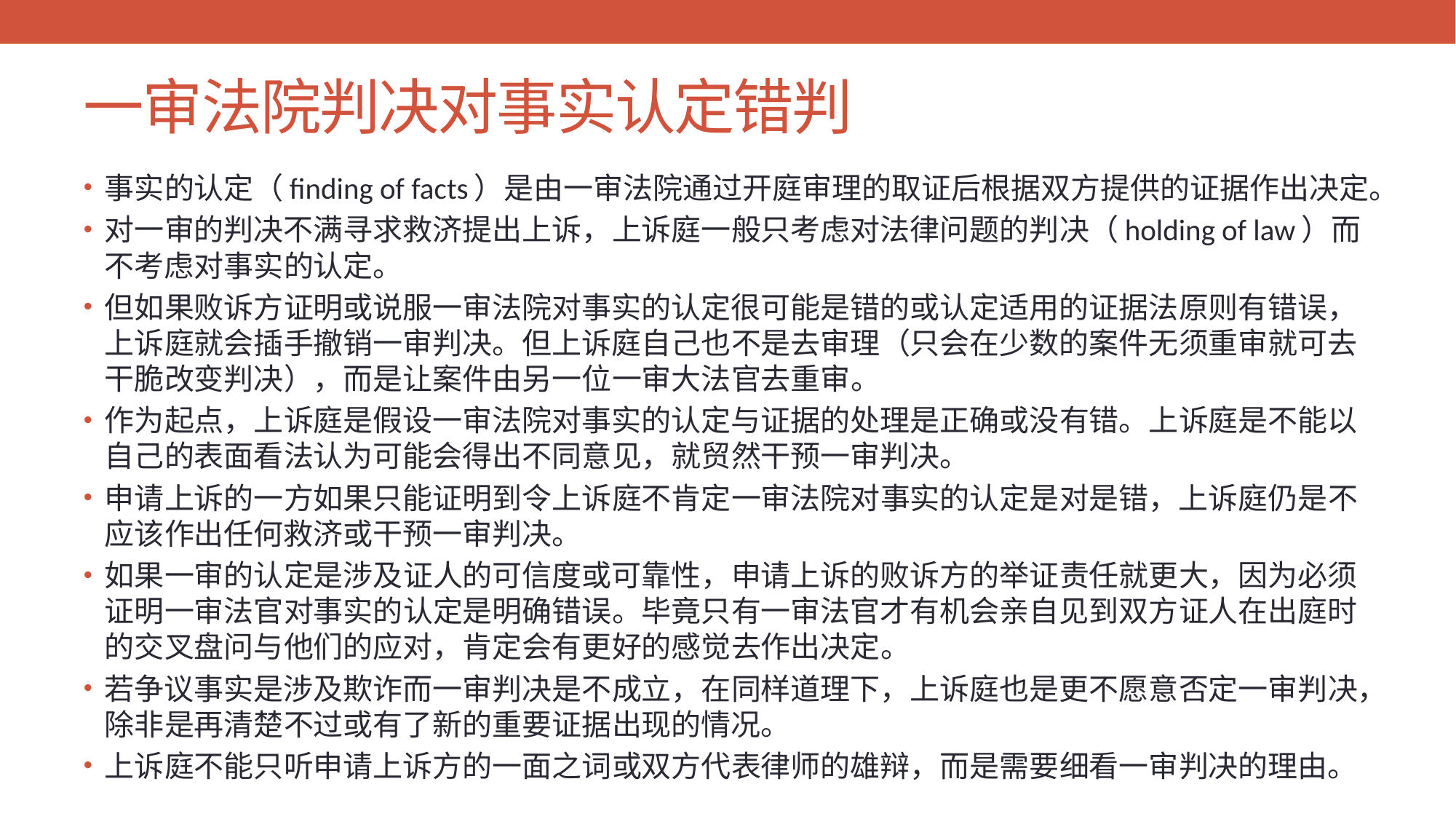

# 一审法院判决对事实认定错判
事实的认定（finding of facts）是由一审法院通过开庭审理的取证后根据双方提供的证据作出决定。
对一审的判决不满寻求救济提出上诉，上诉庭一般只考虑对法律问题的判决（holding of law）而不考虑对事实的认定。
但如果败诉方证明或说服一审法院对事实的认定很可能是错的或认定适用的证据法原则有错误，上诉庭就会插手撤销一审判决。但上诉庭自己也不是去审理（只会在少数的案件无须重审就可去干脆改变判决），而是让案件由另一位一审大法官去重审。
作为起点，上诉庭是假设一审法院对事实的认定与证据的处理是正确或没有错。上诉庭是不能以自己的表面看法认为可能会得出不同意见，就贸然干预一审判决。
申请上诉的一方如果只能证明到令上诉庭不肯定一审法院对事实的认定是对是错，上诉庭仍是不应该作出任何救济或干预一审判决。
如果一审的认定是涉及证人的可信度或可靠性，申请上诉的败诉方的举证责任就更大，因为必须证明一审法官对事实的认定是明确错误。毕竟只有一审法官才有机会亲自见到双方证人在出庭时的交叉盘问与他们的应对，肯定会有更好的感觉去作出决定。
若争议事实是涉及欺诈而一审判决是不成立，在同样道理下，上诉庭也是更不愿意否定一审判决，除非是再清楚不过或有了新的重要证据出现的情况。
上诉庭不能只听申请上诉方的一面之词或双方代表律师的雄辩，而是需要细看一审判决的理由。